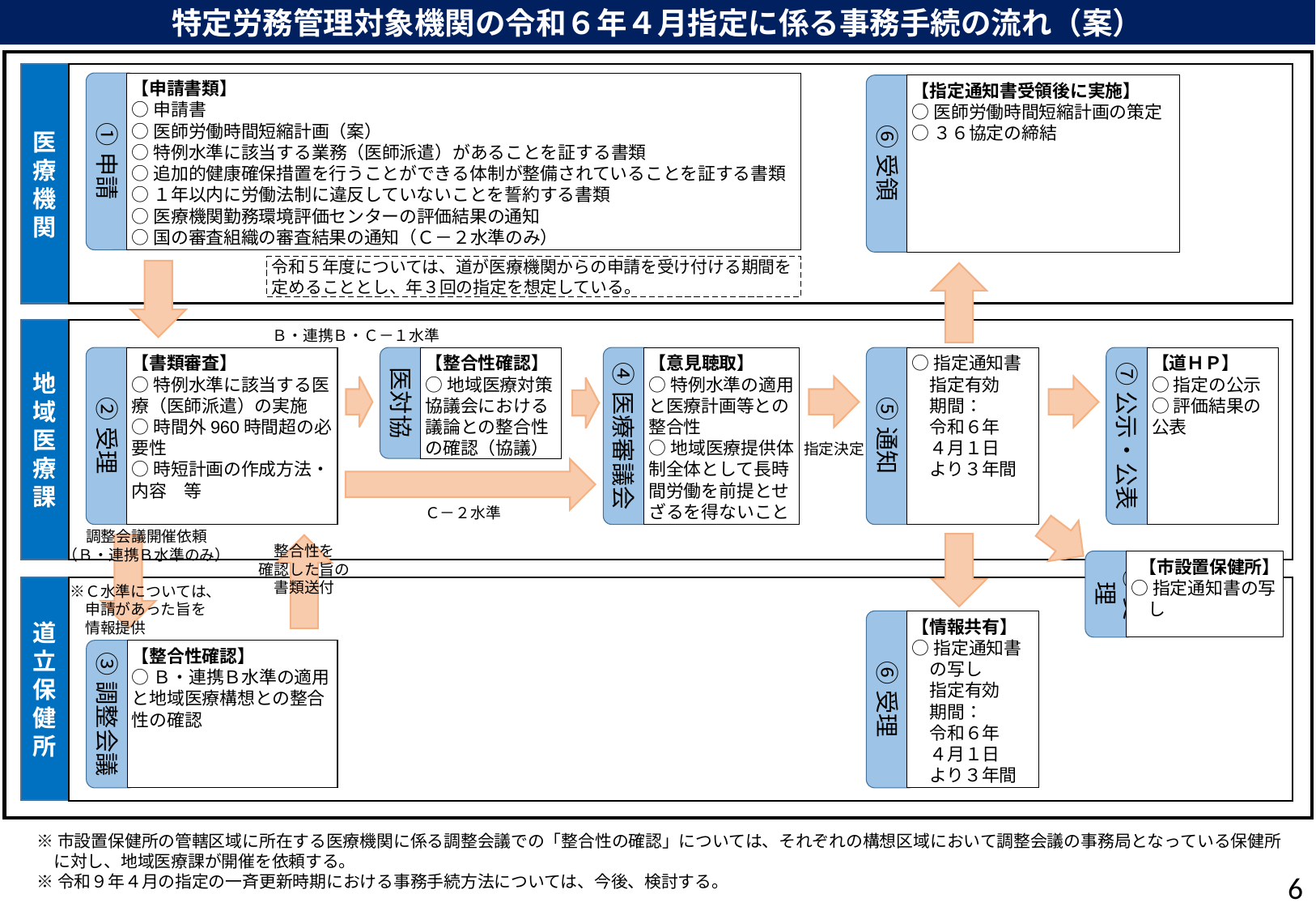

特定労務管理対象機関の令和６年４月指定に係る事務手続の流れ（案）

医療機関

①申請
【申請書類】
○申請書
○医師労働時間短縮計画（案）
○特例水準に該当する業務（医師派遣）があることを証する書類
○追加的健康確保措置を行うことができる体制が整備されていることを証する書類
○１年以内に労働法制に違反していないことを誓約する書類
○医療機関勤務環境評価センターの評価結果の通知
○国の審査組織の審査結果の通知（Ｃ－２水準のみ）
⑥受領
【指定通知書受領後に実施】
○医師労働時間短縮計画の策定
○３６協定の締結
令和５年度については、道が医療機関からの申請を受け付ける期間を定めることとし、年３回の指定を想定している。

Ｂ・連携Ｂ・Ｃ－１水準
地域医療課

②受理
【書類審査】
○特例水準に該当する医療（医師派遣）の実施
○時間外960時間超の必要性
○時短計画の作成方法・内容　等
医対協
【整合性確認】
○地域医療対策協議会における議論との整合性の確認（協議）
④医療審議会
【意見聴取】
○特例水準の適用と医療計画等との整合性
○地域医療提供体制全体として長時間労働を前提とせざるを得ないこと
⑤通知
○指定通知書
　指定有効
　期間：
　令和６年
　４月１日
　より３年間

⑦公示・公表
【道ＨＰ】
○指定の公示
○評価結果の公表

指定決定

Ｃ－２水準

調整会議開催依頼
（Ｂ・連携Ｂ水準のみ）

　※Ｃ水準については、
　　申請があった旨を
　　情報提供

整合性を
確認した旨の
書類送付
⑥受理
 【市設置保健所】
○指定通知書の写
　し
道立保健所

⑥受理
【情報共有】
○指定通知書
　の写し
　指定有効
　期間：
　令和６年
　４月１日
　より３年間

③調整会議
【整合性確認】
○Ｂ・連携Ｂ水準の適用と地域医療構想との整合性の確認
※市設置保健所の管轄区域に所在する医療機関に係る調整会議での「整合性の確認」については、それぞれの構想区域において調整会議の事務局となっている保健所
　に対し、地域医療課が開催を依頼する。
※令和９年４月の指定の一斉更新時期における事務手続方法については、今後、検討する。
6